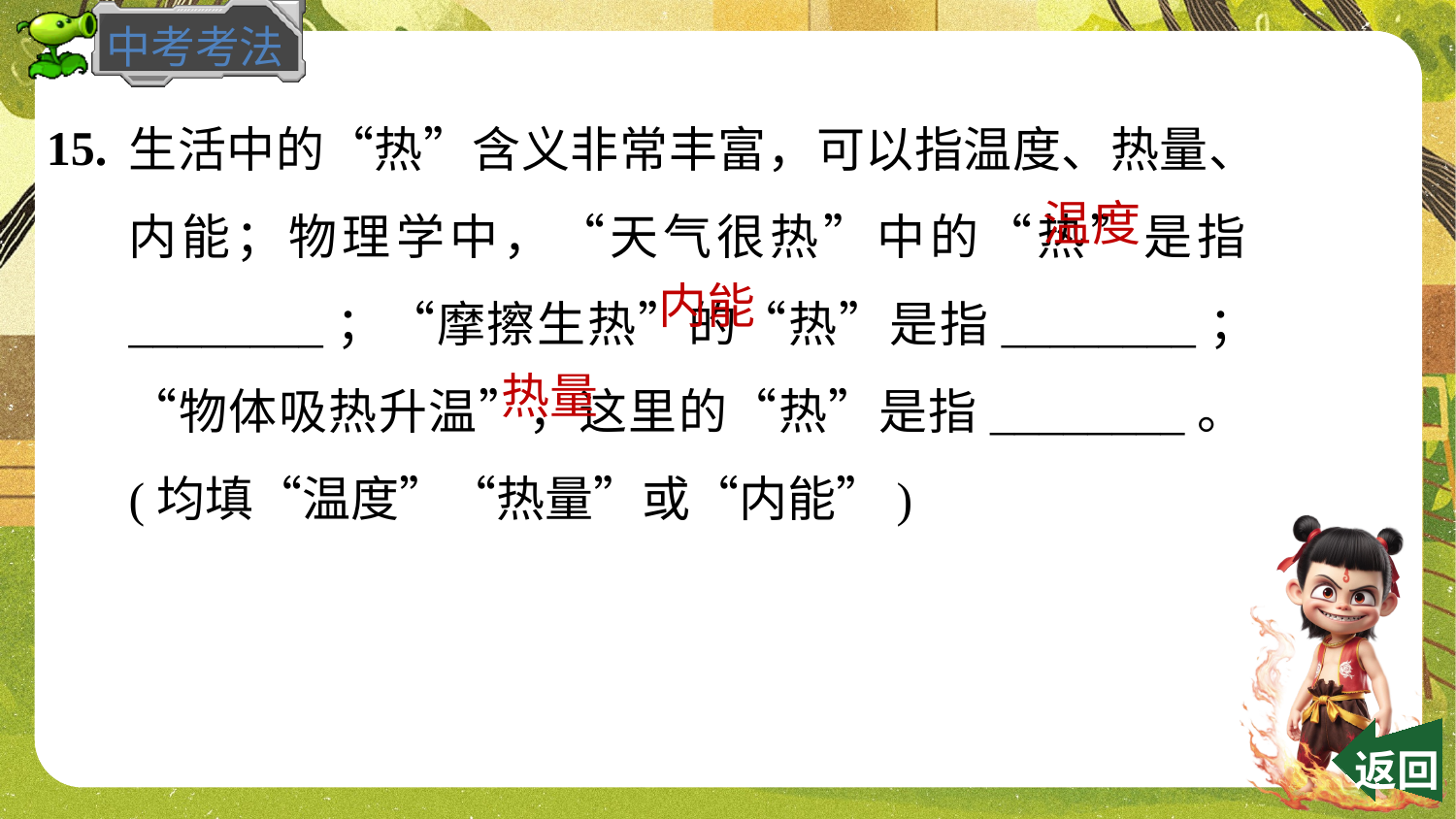

15.
生活中的“热”含义非常丰富，可以指温度、热量、内能；物理学中，“天气很热”中的“热”是指________；“摩擦生热”的“热”是指________；“物体吸热升温”，这里的“热”是指________。(均填“温度”“热量”或“内能”)
温度
内能
热量
 返回